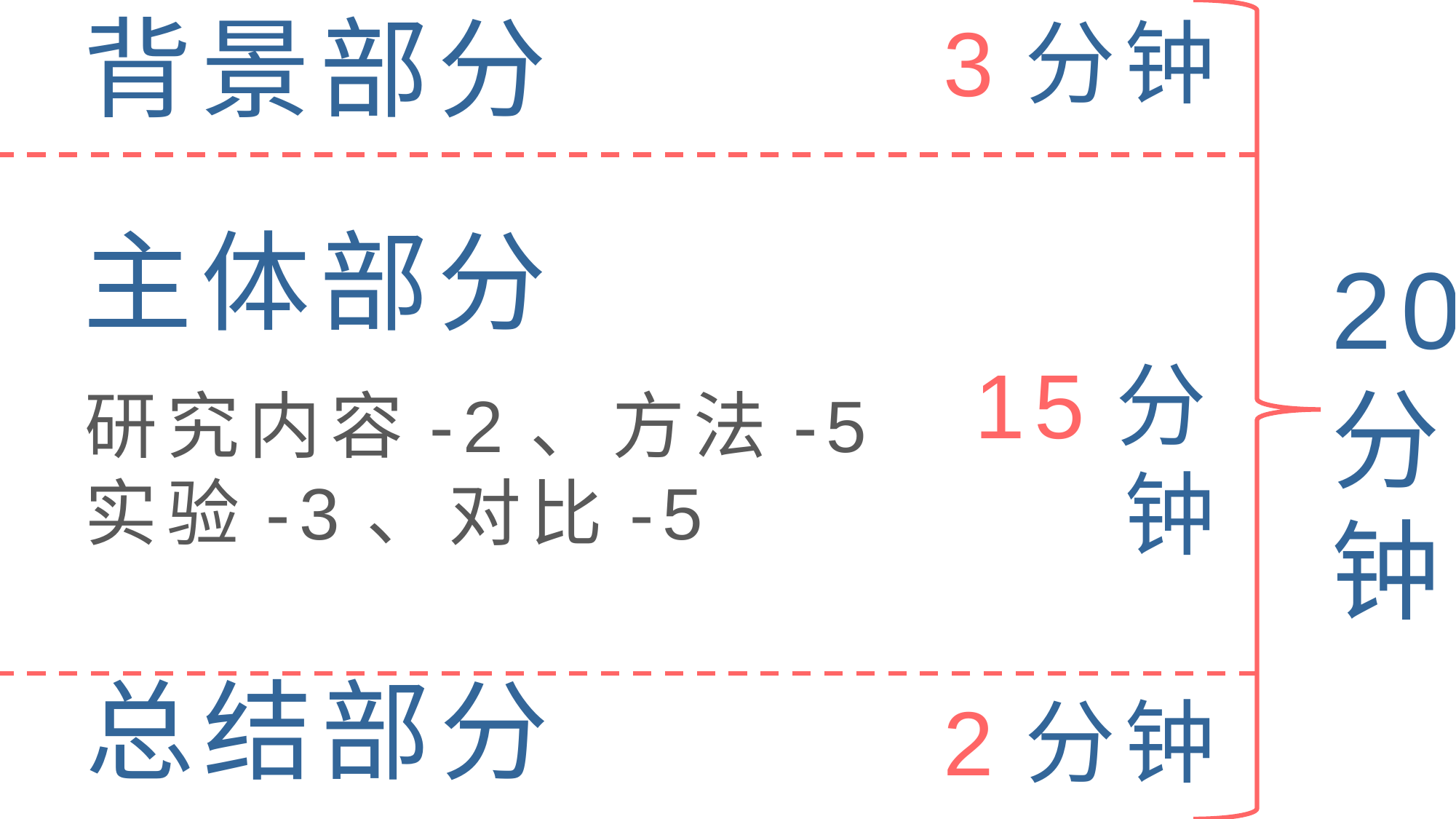

3分钟

背景部分
主体部分
20分钟
15分钟
研究内容-2、方法-5
实验-3、对比-5
总结部分
2分钟